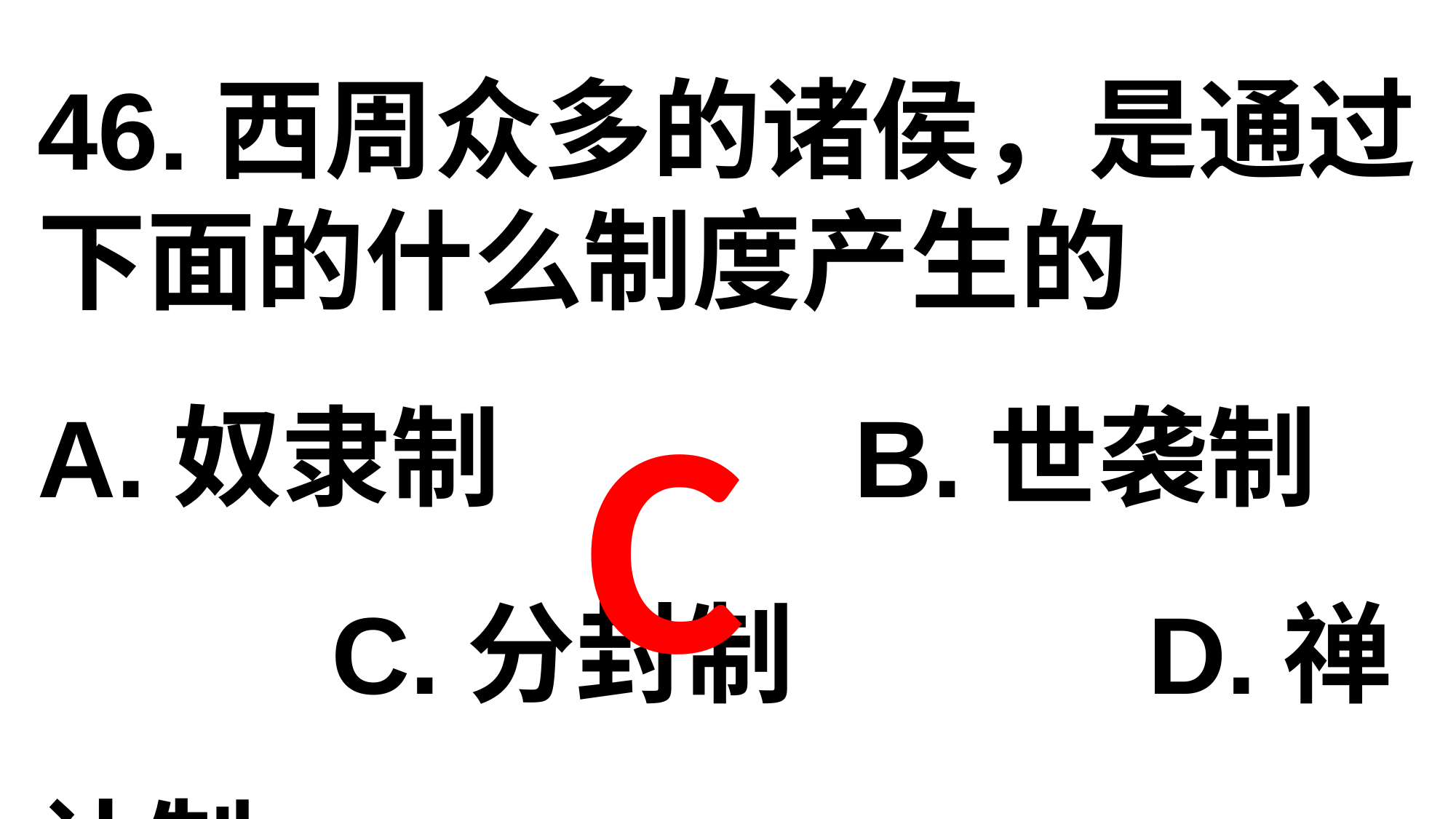

46.西周众多的诸侯，是通过下面的什么制度产生的
A.奴隶制　　　B.世袭制　　　  C.分封制　　　D.禅让制
C